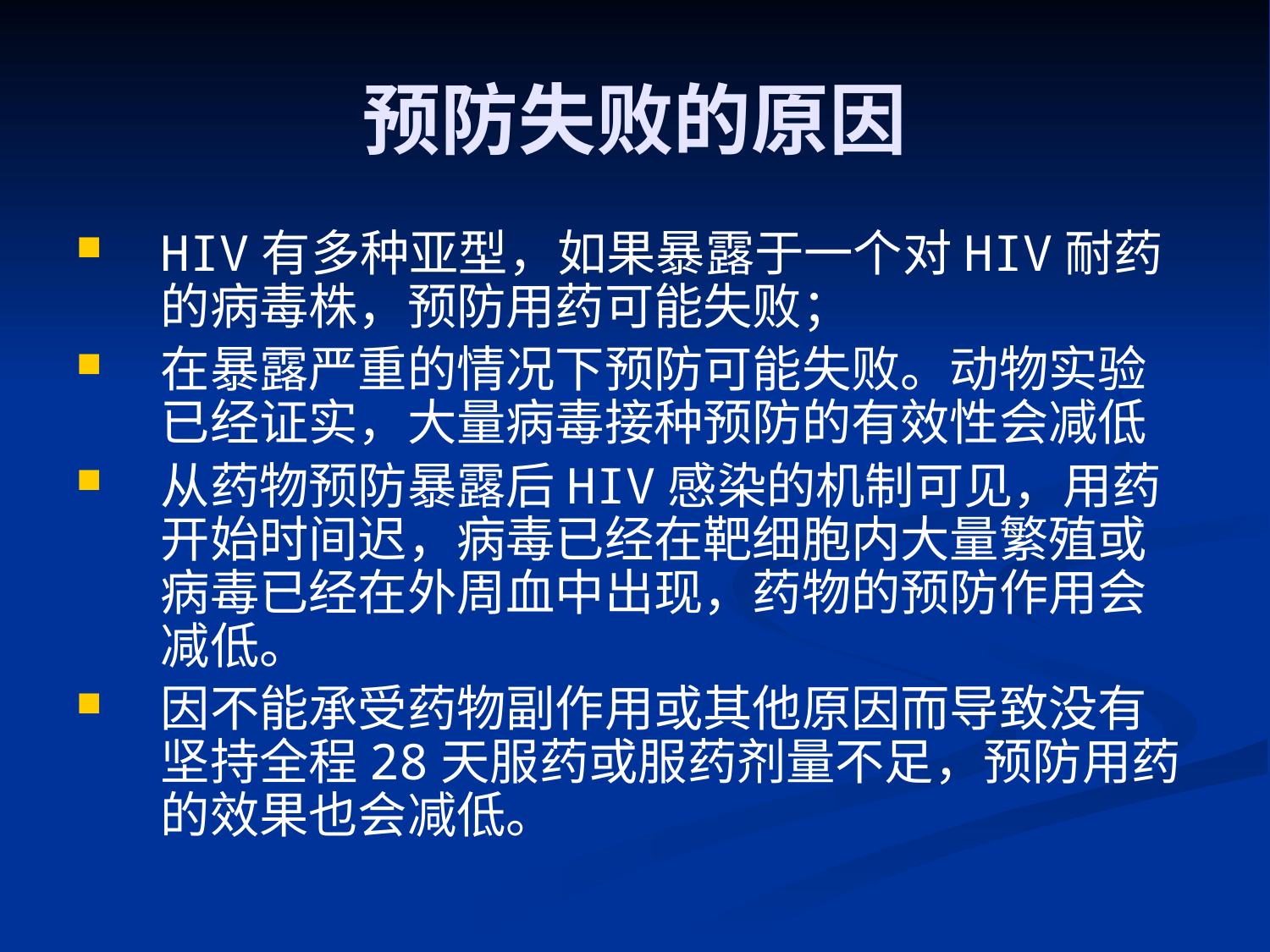

# 预防失败的原因
HIV有多种亚型，如果暴露于一个对HIV耐药的病毒株，预防用药可能失败；
在暴露严重的情况下预防可能失败。动物实验已经证实，大量病毒接种预防的有效性会减低
从药物预防暴露后HIV感染的机制可见，用药开始时间迟，病毒已经在靶细胞内大量繁殖或病毒已经在外周血中出现，药物的预防作用会减低。
因不能承受药物副作用或其他原因而导致没有坚持全程28天服药或服药剂量不足，预防用药的效果也会减低。